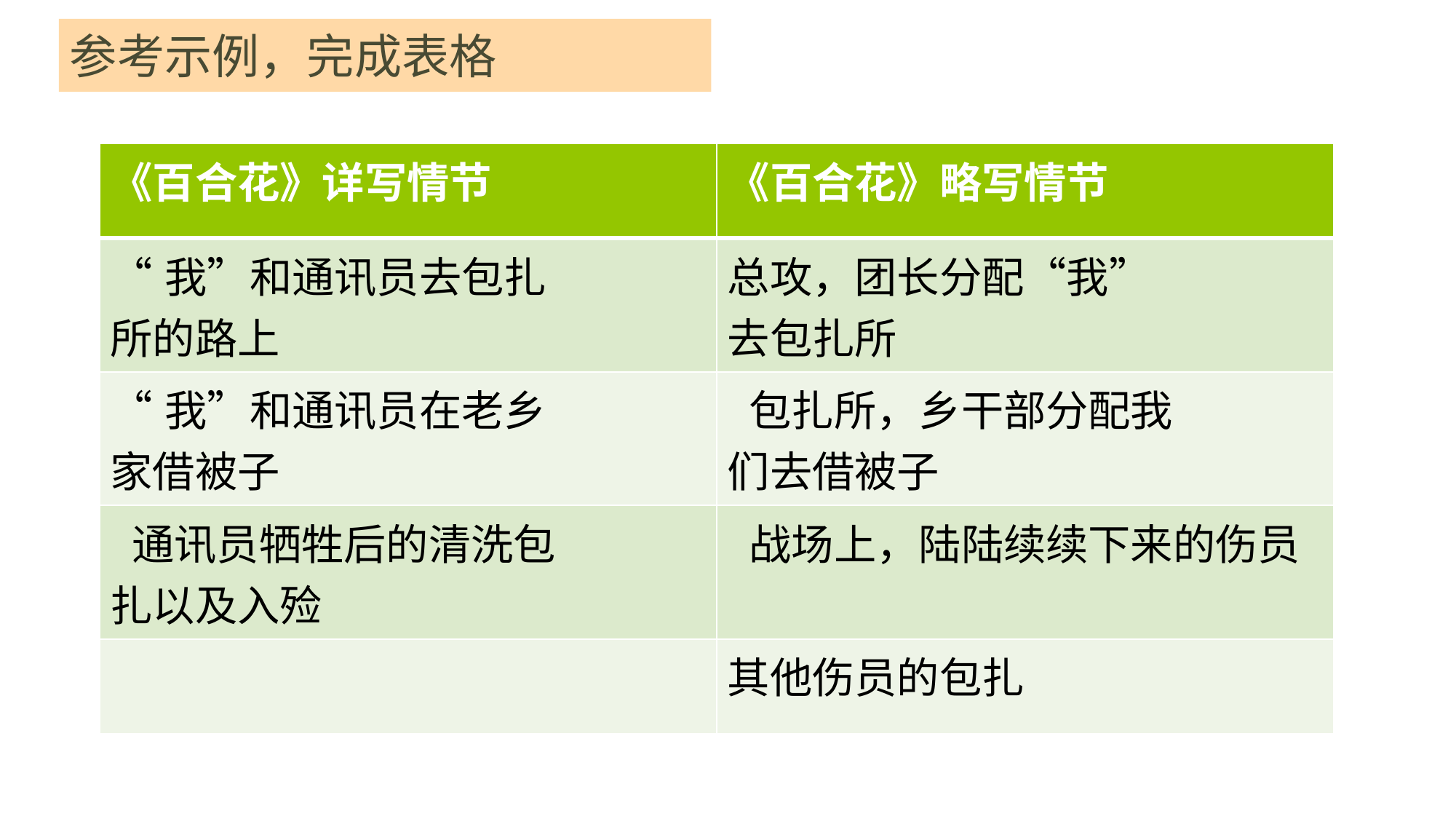

参考示例，完成表格
| 《百合花》详写情节 | 《百合花》略写情节 |
| --- | --- |
| “我”和通讯员去包扎 所的路上 | 总攻，团长分配“我” 去包扎所 |
| “我”和通讯员在老乡 家借被子 | 包扎所，乡干部分配我 们去借被子 |
| 通讯员牺牲后的清洗包 扎以及入殓 | 战场上，陆陆续续下来的伤员 |
|  | 其他伤员的包扎 |